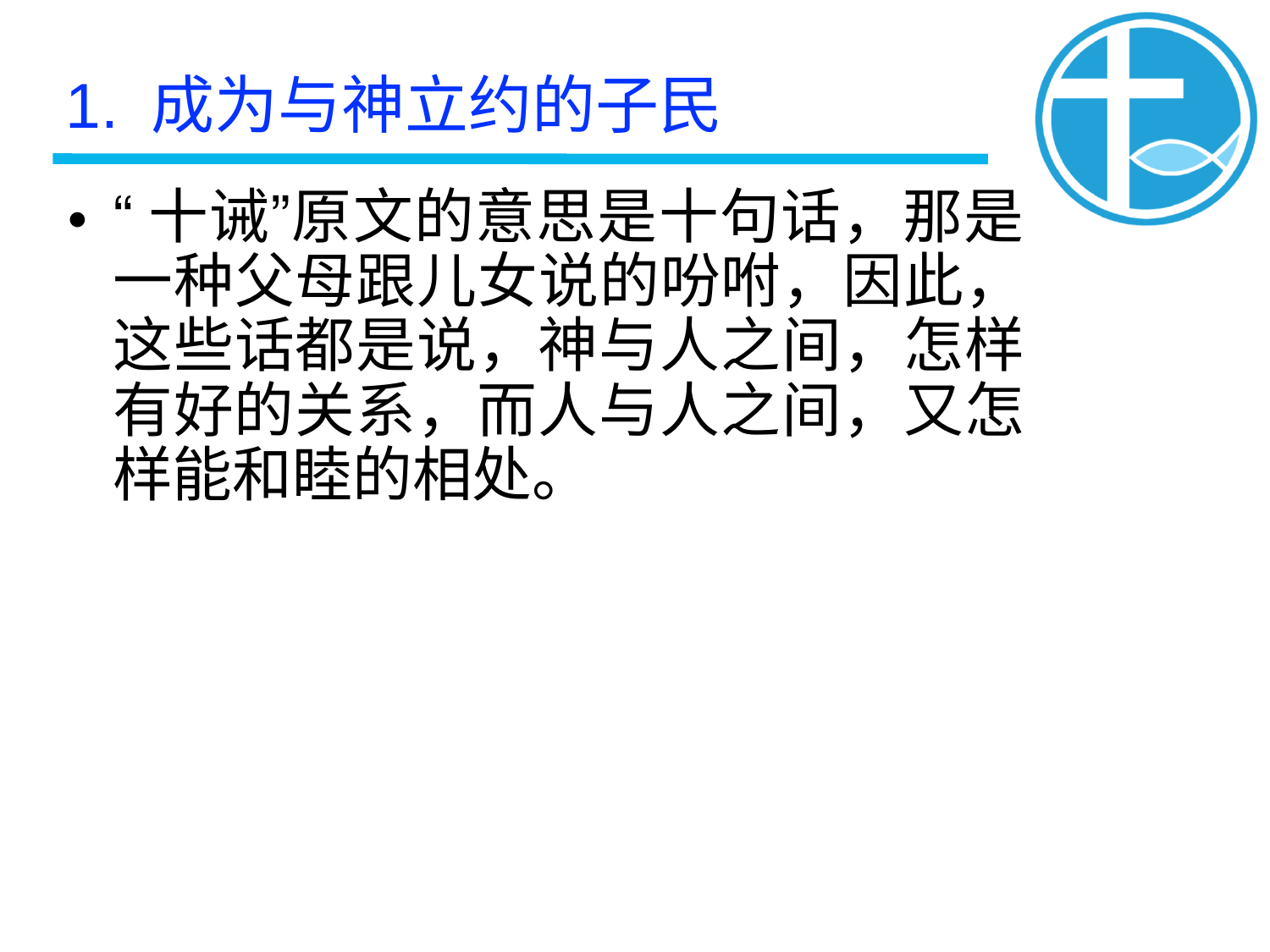

1. 成为与神立约的子民
“十诫”原文的意思是十句话，那是一种父母跟儿女说的吩咐，因此，这些话都是说，神与人之间，怎样有好的关系，而人与人之间，又怎样能和睦的相处。